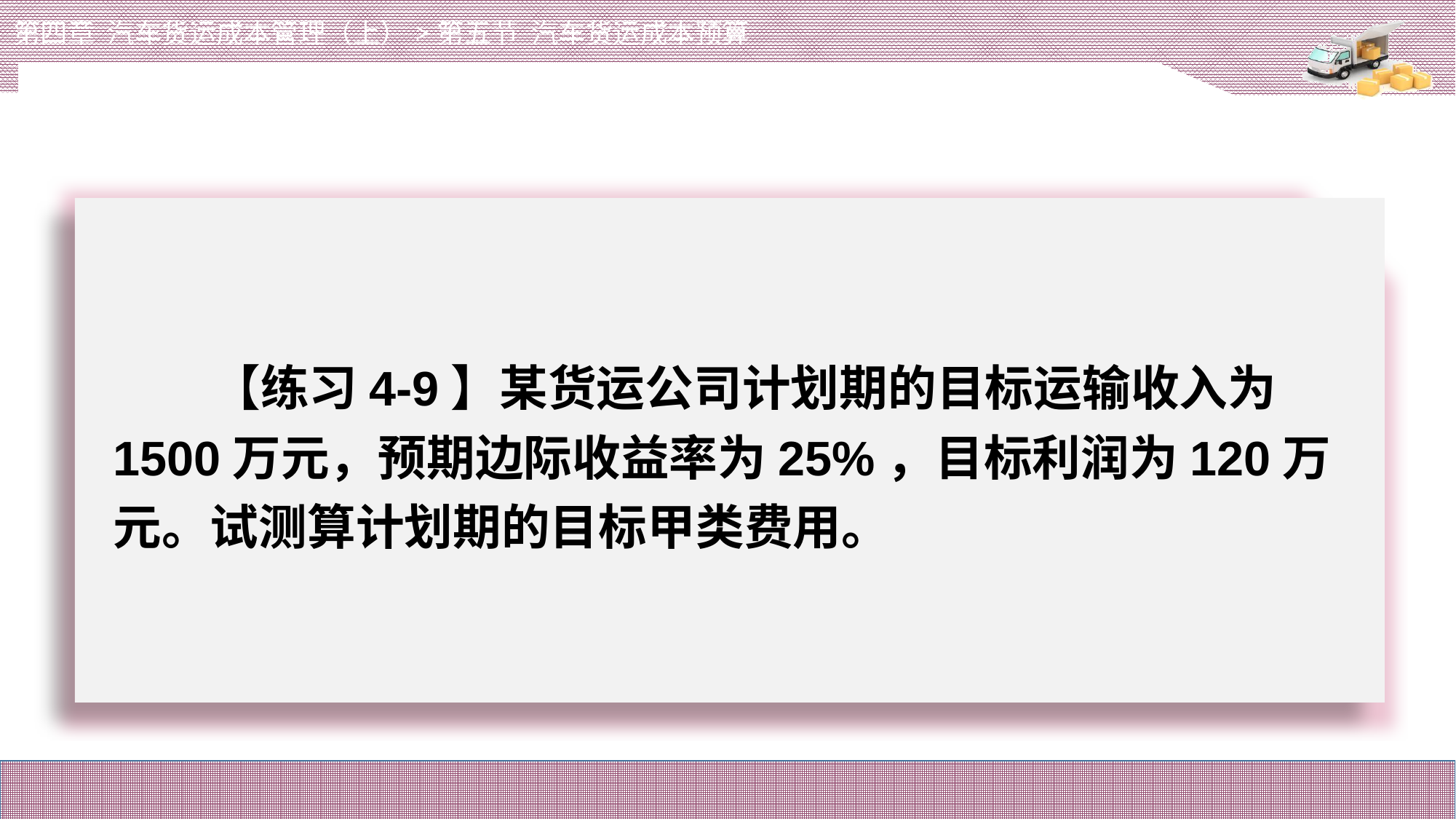

第四章  汽车货运成本管理（上）>第五节  汽车货运成本预算
# 【练习4-9】某货运公司计划期的目标运输收入为1500万元，预期边际收益率为25%，目标利润为120万元。试测算计划期的目标甲类费用。